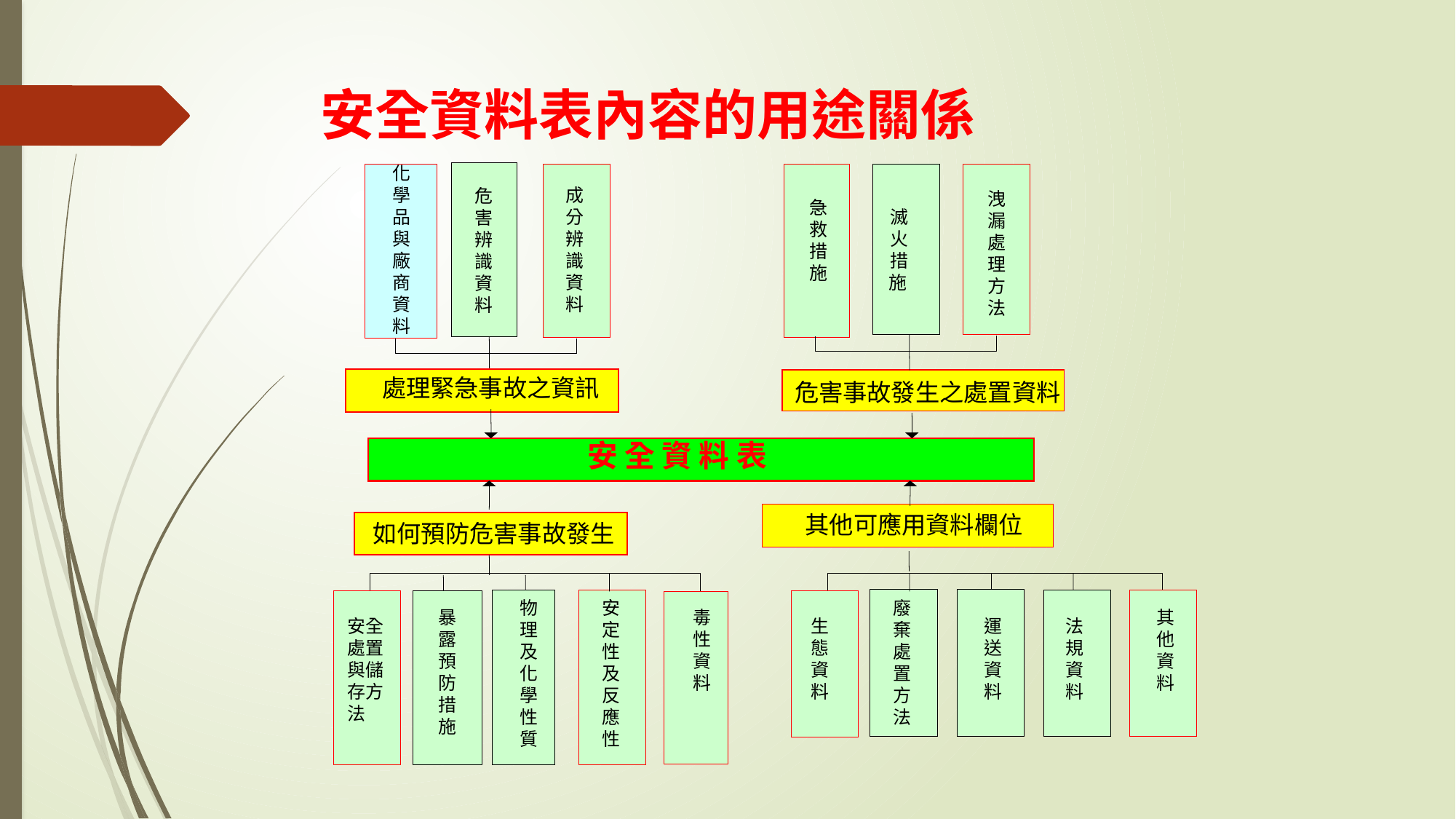

安全資料表內容的用途關係

化學品與廠商資料

成分辨識資料
危害辨識資料
洩漏處理方法
急救措施
滅火措施

處理緊急事故之資訊
危害事故發生之處置資料

 安 全 資 料 表

其他可應用資料欄位

如何預防危害事故發生

物理及化學性質
安定性及反應性
廢棄處置方法
暴露預防措施
毒性資料
其他資料
安全處置與儲存方法
生態資料
運送資料
法規資料